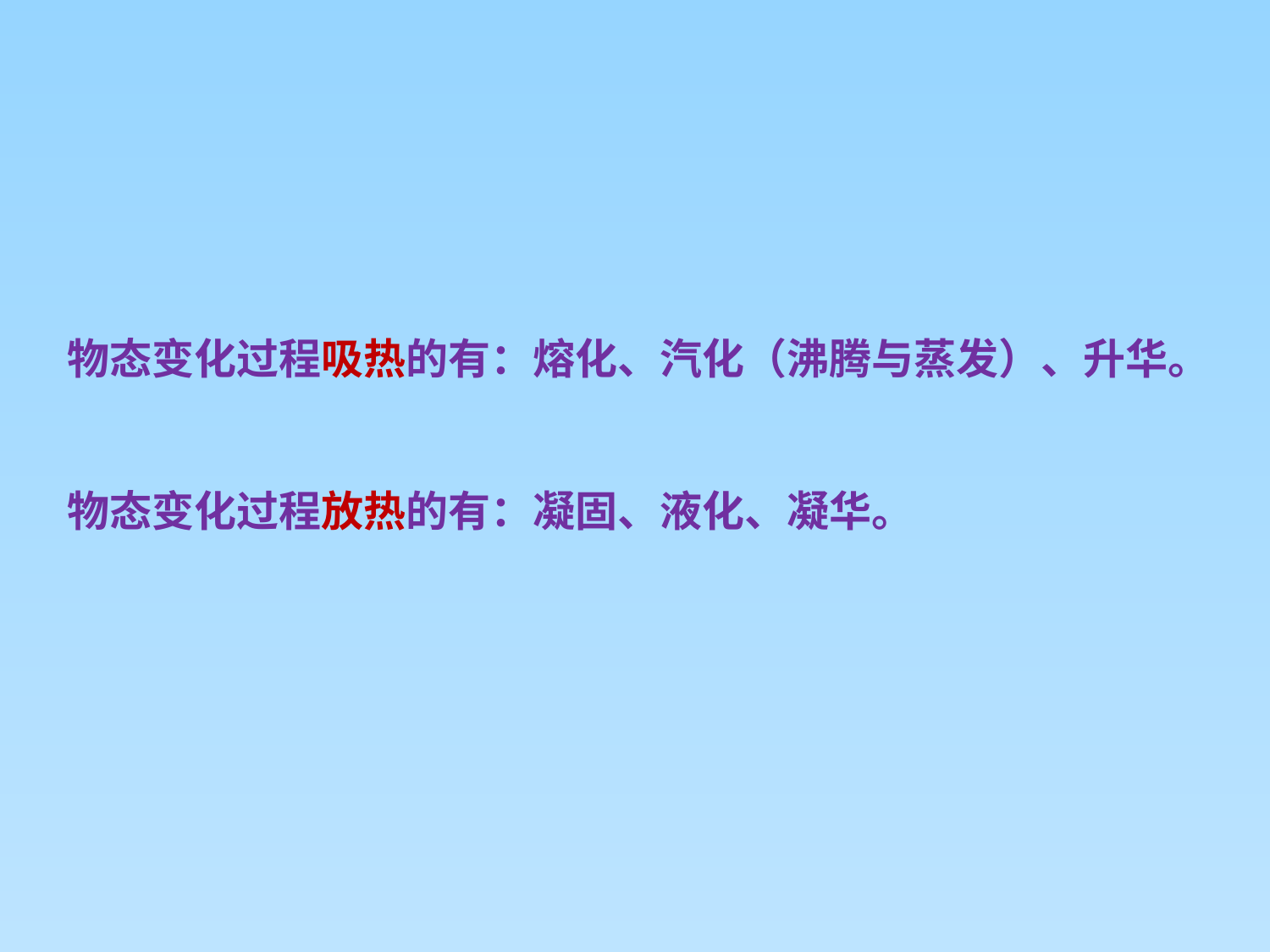

物态变化过程吸热的有：熔化、汽化（沸腾与蒸发）、升华。

物态变化过程放热的有：凝固、液化、凝华。